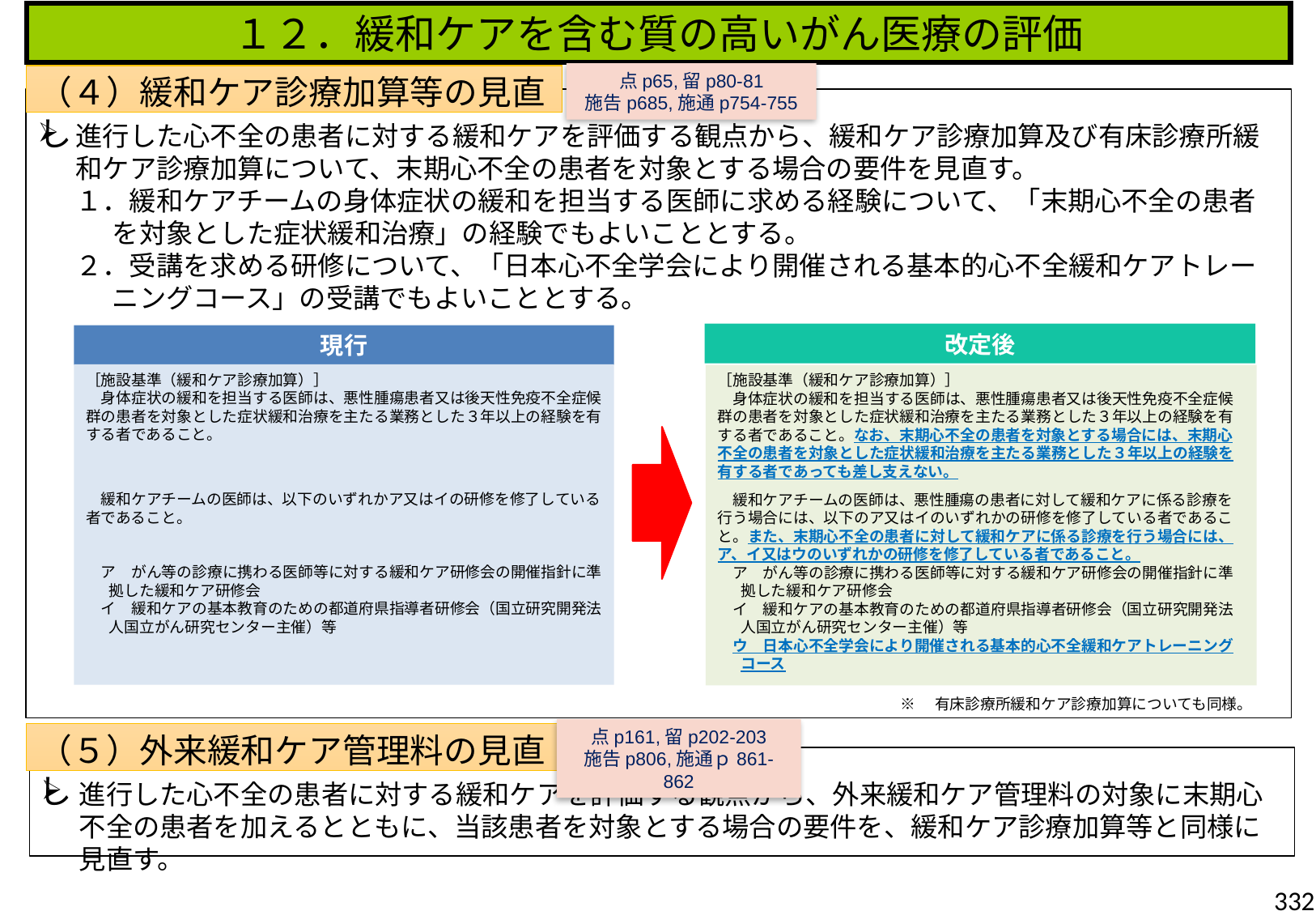

１２．緩和ケアを含む質の高いがん医療の評価
点p65,留p80-81
施告p685,施通p754-755
（４）緩和ケア診療加算等の見直し

進行した心不全の患者に対する緩和ケアを評価する観点から、緩和ケア診療加算及び有床診療所緩和ケア診療加算について、末期心不全の患者を対象とする場合の要件を見直す。
１．緩和ケアチームの身体症状の緩和を担当する医師に求める経験について、「末期心不全の患者を対象とした症状緩和治療」の経験でもよいこととする。
２．受講を求める研修について、「日本心不全学会により開催される基本的心不全緩和ケアトレーニングコース」の受講でもよいこととする。
改定後
現行
［施設基準（緩和ケア診療加算）］
　身体症状の緩和を担当する医師は、悪性腫瘍患者又は後天性免疫不全症候群の患者を対象とした症状緩和治療を主たる業務とした３年以上の経験を有する者であること。

　緩和ケアチームの医師は、以下のいずれかア又はイの研修を修了している者であること。

　ア　がん等の診療に携わる医師等に対する緩和ケア研修会の開催指針に準拠した緩和ケア研修会
　イ　緩和ケアの基本教育のための都道府県指導者研修会（国立研究開発法人国立がん研究センター主催）等

［施設基準（緩和ケア診療加算）］
　身体症状の緩和を担当する医師は、悪性腫瘍患者又は後天性免疫不全症候群の患者を対象とした症状緩和治療を主たる業務とした３年以上の経験を有する者であること。なお、末期心不全の患者を対象とする場合には、末期心不全の患者を対象とした症状緩和治療を主たる業務とした３年以上の経験を有する者であっても差し支えない。
　緩和ケアチームの医師は、悪性腫瘍の患者に対して緩和ケアに係る診療を行う場合には、以下のア又はイのいずれかの研修を修了している者であること。また、末期心不全の患者に対して緩和ケアに係る診療を行う場合には、ア、イ又はウのいずれかの研修を修了している者であること。
　ア　がん等の診療に携わる医師等に対する緩和ケア研修会の開催指針に準拠した緩和ケア研修会
　イ　緩和ケアの基本教育のための都道府県指導者研修会（国立研究開発法人国立がん研究センター主催）等
　ウ　日本心不全学会により開催される基本的心不全緩和ケアトレーニングコース

※　有床診療所緩和ケア診療加算についても同様。
点p161,留p202-203
施告p806,施通ｐ861-862
（５）外来緩和ケア管理料の見直し

進行した心不全の患者に対する緩和ケアを評価する観点から、外来緩和ケア管理料の対象に末期心不全の患者を加えるとともに、当該患者を対象とする場合の要件を、緩和ケア診療加算等と同様に見直す。
332